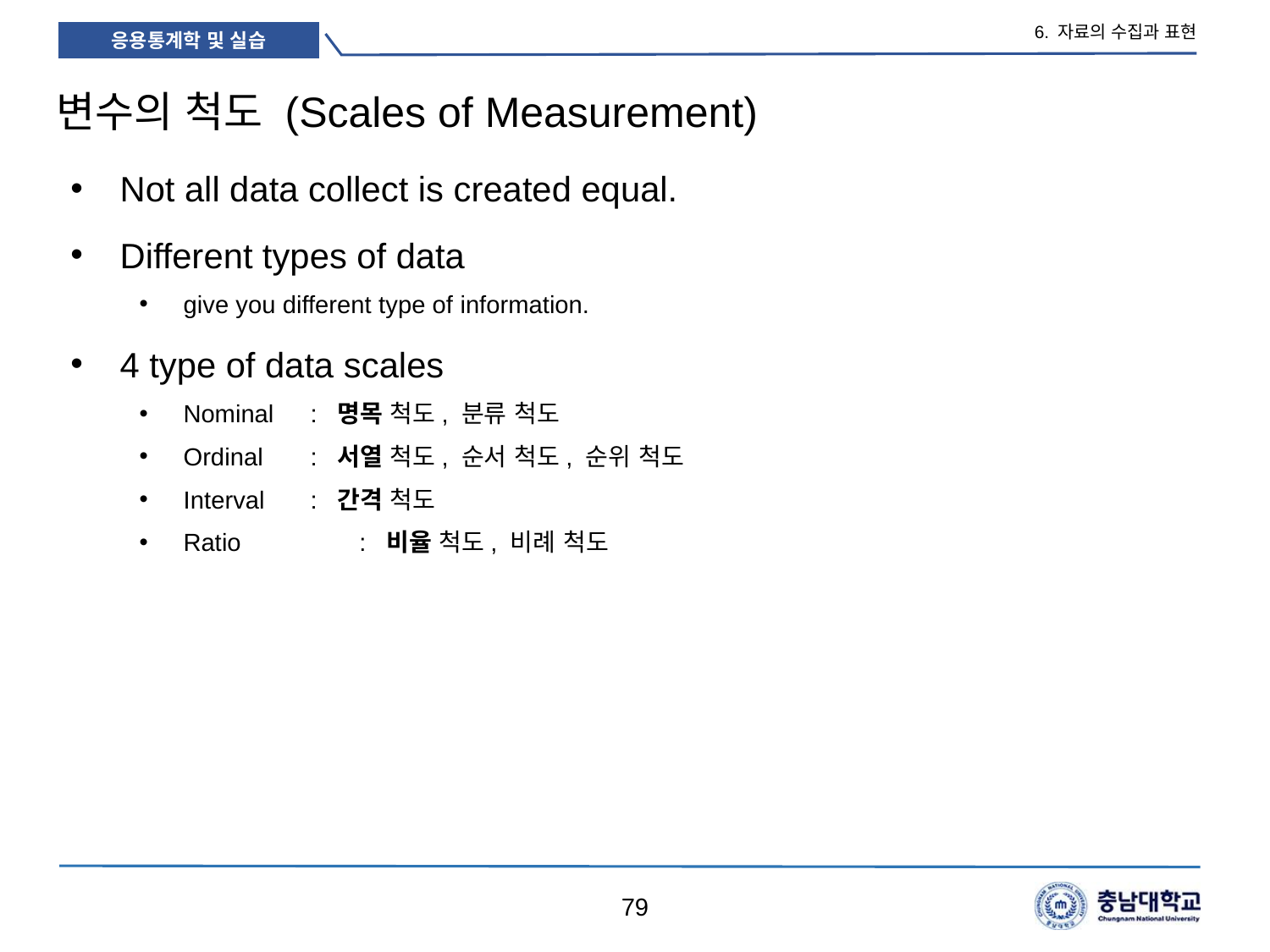

6. 자료의 수집과 표현
# 변수의 척도 (Scales of Measurement)
Not all data collect is created equal.
Different types of data
give you different type of information.
4 type of data scales
Nominal	:  명목 척도, 분류 척도
Ordinal	:  서열 척도, 순서 척도, 순위 척도
Interval	:  간격 척도
Ratio	       :  비율 척도, 비례 척도
79